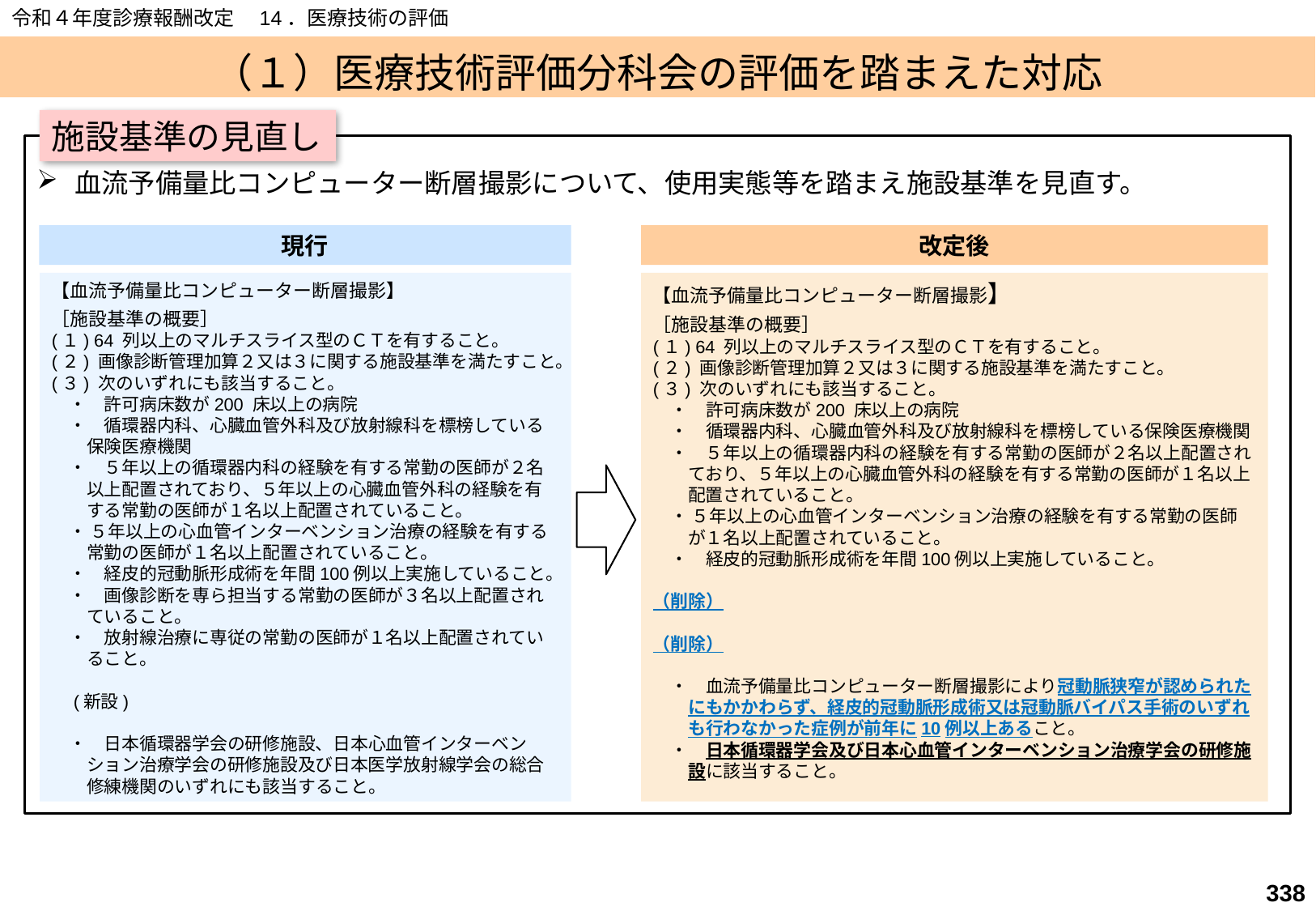

令和４年度診療報酬改定　14．医療技術の評価

# （１）医療技術評価分科会の評価を踏まえた対応
施設基準の見直し

血流予備量比コンピューター断層撮影について、使用実態等を踏まえ施設基準を見直す。

現行
改定後
【血流予備量比コンピューター断層撮影】

［施設基準の概要］
(１) 64 列以上のマルチスライス型のＣＴを有すること。
(２) 画像診断管理加算２又は３に関する施設基準を満たすこと。
(３) 次のいずれにも該当すること。
　・　許可病床数が200 床以上の病院
　・　循環器内科、心臓血管外科及び放射線科を標榜している
　　保険医療機関
　・　５年以上の循環器内科の経験を有する常勤の医師が２名
　　以上配置されており、５年以上の心臓血管外科の経験を有
　　する常勤の医師が１名以上配置されていること。
　・ ５年以上の心血管インターベンション治療の経験を有する
　　常勤の医師が１名以上配置されていること。
　・　経皮的冠動脈形成術を年間100例以上実施していること。
　・　画像診断を専ら担当する常勤の医師が３名以上配置され
　　ていること。
　・　放射線治療に専従の常勤の医師が１名以上配置されてい
　　ること。

　(新設)

　・　日本循環器学会の研修施設、日本心血管インターベン
　　ション治療学会の研修施設及び日本医学放射線学会の総合
　　修練機関のいずれにも該当すること。
【血流予備量比コンピューター断層撮影】

［施設基準の概要］
(１) 64 列以上のマルチスライス型のＣＴを有すること。
(２) 画像診断管理加算２又は３に関する施設基準を満たすこと。
(３) 次のいずれにも該当すること。
　・　許可病床数が200 床以上の病院
　・　循環器内科、心臓血管外科及び放射線科を標榜している保険医療機関
　・　５年以上の循環器内科の経験を有する常勤の医師が２名以上配置され
　　ており、５年以上の心臓血管外科の経験を有する常勤の医師が１名以上
　　配置されていること。
　・ ５年以上の心血管インターベンション治療の経験を有する常勤の医師
　　が１名以上配置されていること。
　・　経皮的冠動脈形成術を年間100例以上実施していること。

（削除）

（削除）

　・　血流予備量比コンピューター断層撮影により冠動脈狭窄が認められた
　　にもかかわらず、経皮的冠動脈形成術又は冠動脈バイパス手術のいずれ
　　も行わなかった症例が前年に10例以上あること。
　・　日本循環器学会及び日本心血管インターベンション治療学会の研修施
　　設に該当すること。